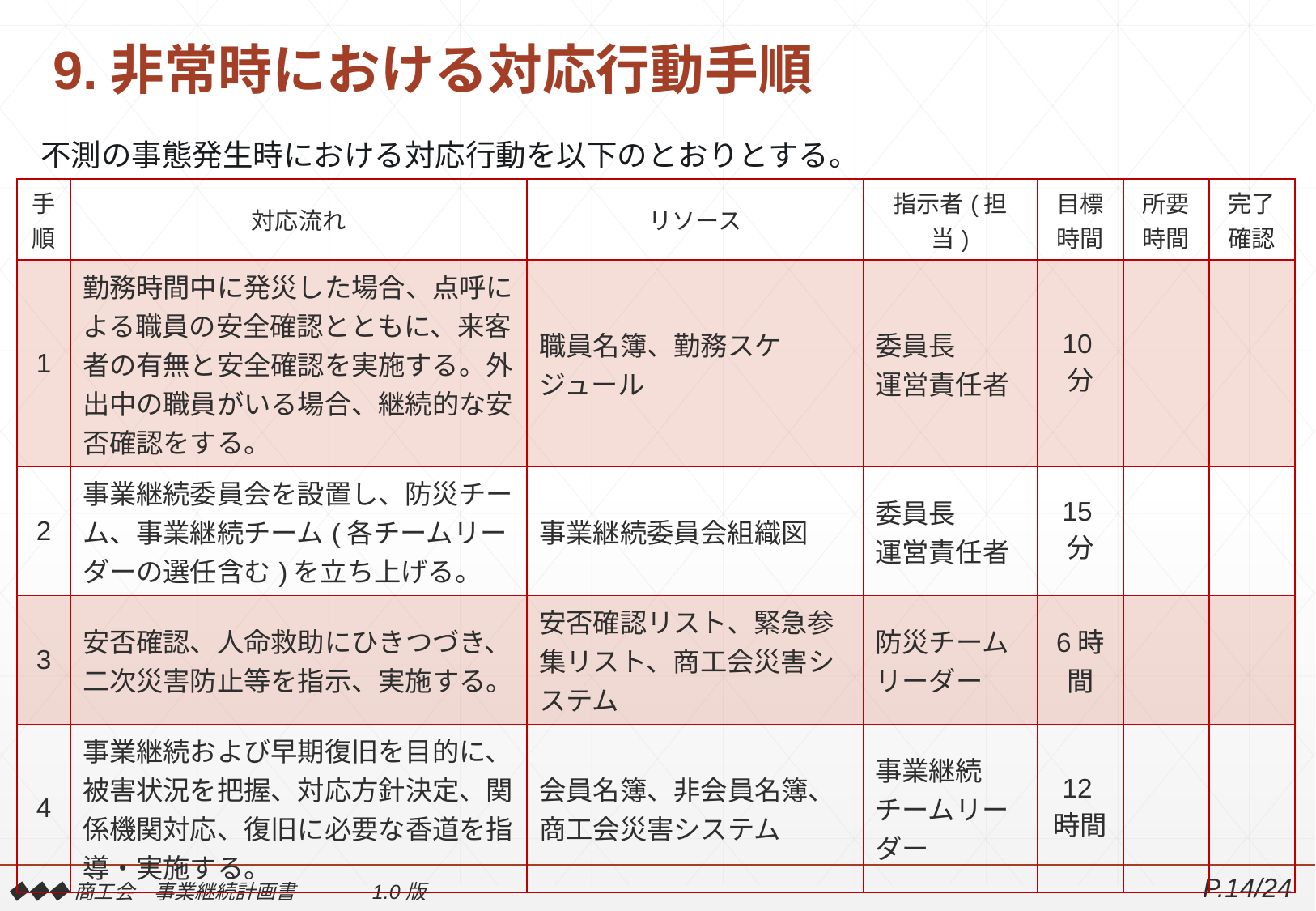

# 9.非常時における対応行動手順
不測の事態発生時における対応行動を以下のとおりとする。
| 手順 | 対応流れ | リソース | 指示者(担当) | 目標時間 | 所要時間 | 完了確認 |
| --- | --- | --- | --- | --- | --- | --- |
| 1 | 勤務時間中に発災した場合、点呼による職員の安全確認とともに、来客者の有無と安全確認を実施する。外出中の職員がいる場合、継続的な安否確認をする。 | 職員名簿、勤務スケジュール | 委員長 運営責任者 | 10分 |  |  |
| 2 | 事業継続委員会を設置し、防災チーム、事業継続チーム(各チームリーダーの選任含む)を立ち上げる。 | 事業継続委員会組織図 | 委員長 運営責任者 | 15分 |  |  |
| 3 | 安否確認、人命救助にひきつづき、二次災害防止等を指示、実施する。 | 安否確認リスト、緊急参集リスト、商工会災害システム | 防災チームリーダー | 6時間 |  |  |
| 4 | 事業継続および早期復旧を目的に、被害状況を把握、対応方針決定、関係機関対応、復旧に必要な香道を指導・実施する。 | 会員名簿、非会員名簿、商工会災害システム | 事業継続チームリーダー | 12時間 |  |  |